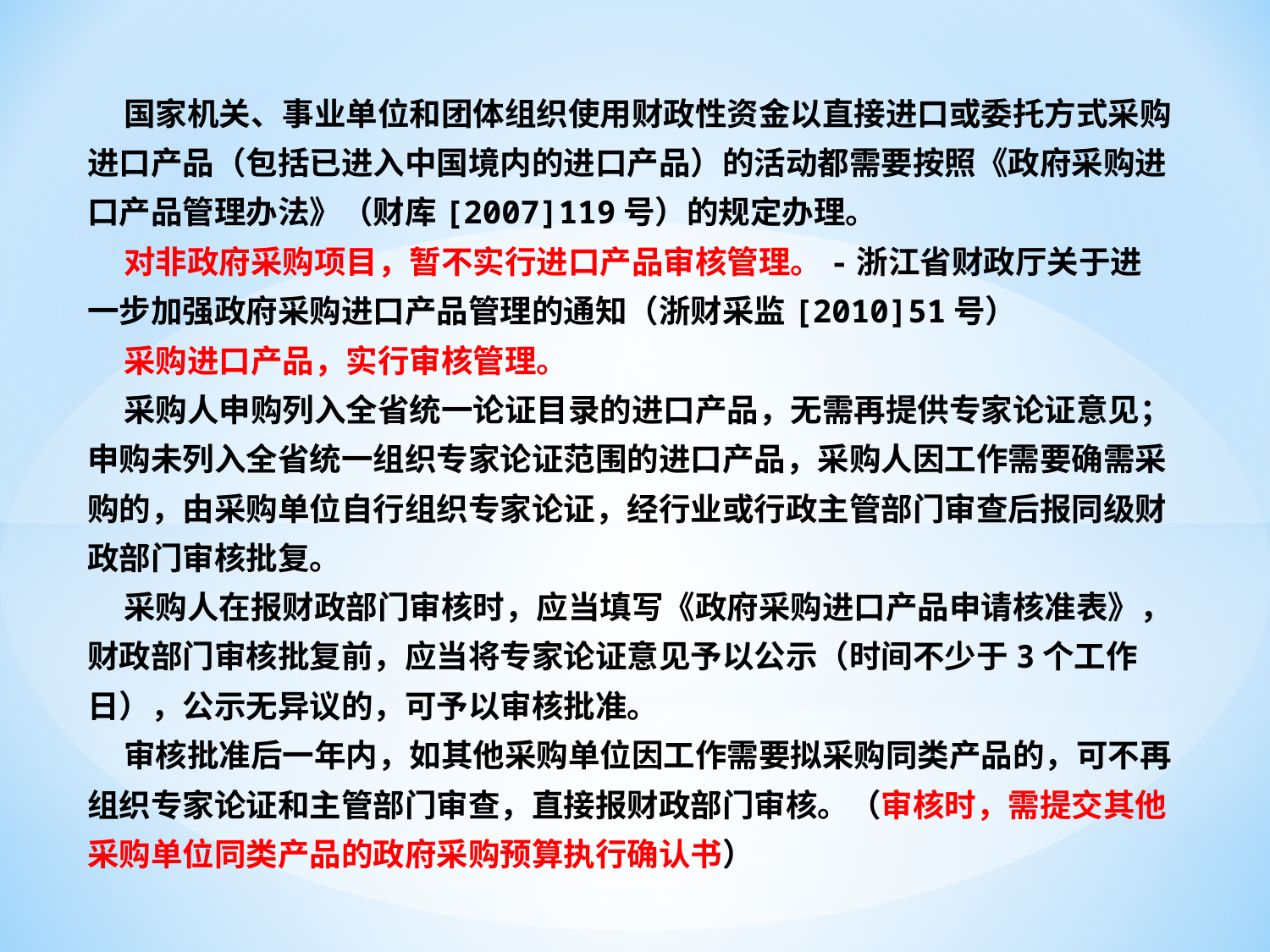

国家机关、事业单位和团体组织使用财政性资金以直接进口或委托方式采购进口产品（包括已进入中国境内的进口产品）的活动都需要按照《政府采购进口产品管理办法》（财库[2007]119号）的规定办理。
    对非政府采购项目，暂不实行进口产品审核管理。-浙江省财政厅关于进一步加强政府采购进口产品管理的通知（浙财采监[2010]51号）
    采购进口产品，实行审核管理。
    采购人申购列入全省统一论证目录的进口产品，无需再提供专家论证意见；申购未列入全省统一组织专家论证范围的进口产品，采购人因工作需要确需采购的，由采购单位自行组织专家论证，经行业或行政主管部门审查后报同级财政部门审核批复。
    采购人在报财政部门审核时，应当填写《政府采购进口产品申请核准表》，财政部门审核批复前，应当将专家论证意见予以公示（时间不少于3个工作日），公示无异议的，可予以审核批准。
    审核批准后一年内，如其他采购单位因工作需要拟采购同类产品的，可不再组织专家论证和主管部门审查，直接报财政部门审核。（审核时，需提交其他采购单位同类产品的政府采购预算执行确认书）